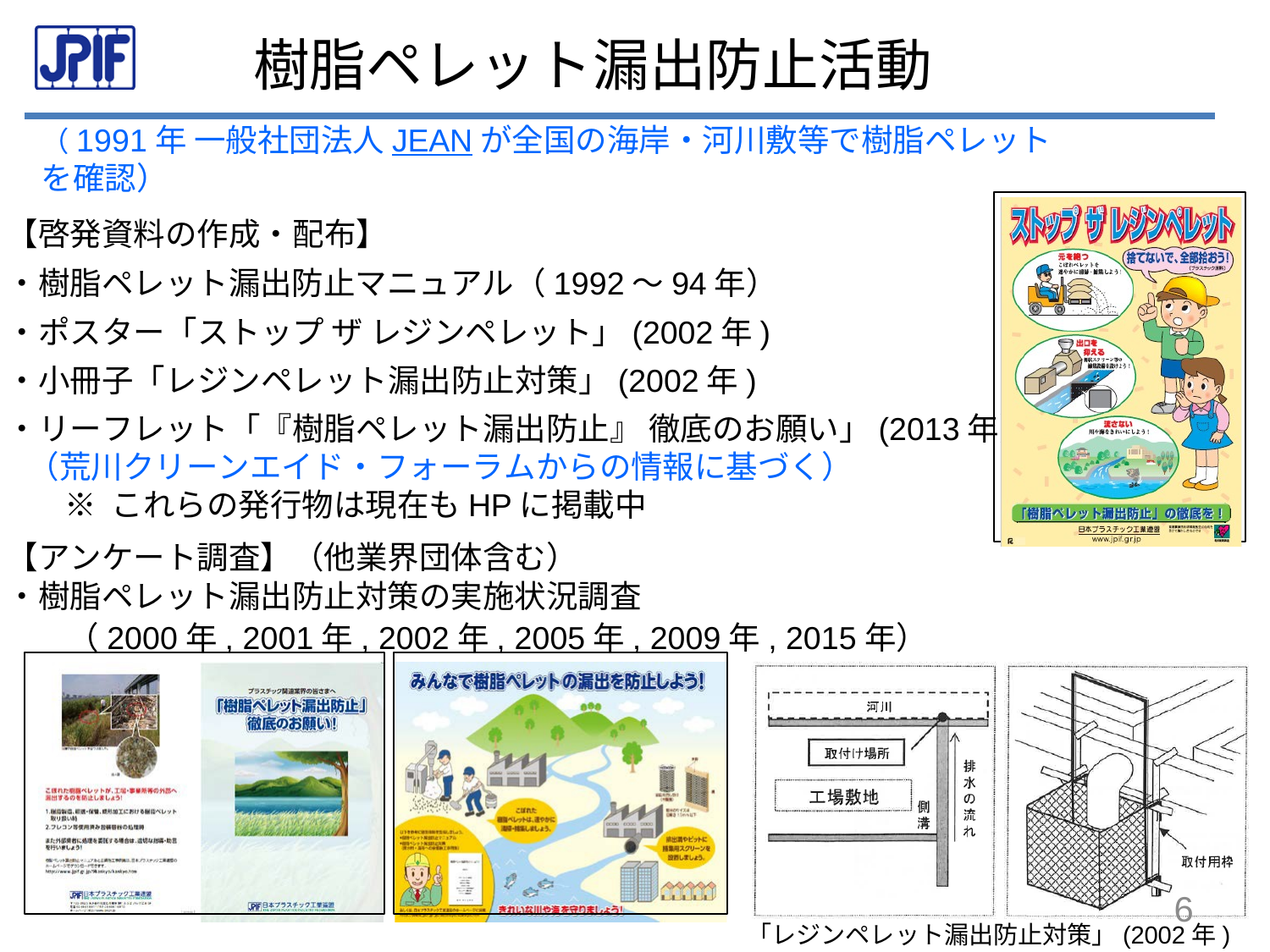

樹脂ペレット漏出防止活動
（1991年 一般社団法人JEANが全国の海岸・河川敷等で樹脂ペレットを確認）
【啓発資料の作成・配布】
・樹脂ペレット漏出防止マニュアル（1992～94年）
・ポスター「ストップ ザ レジンペレット」(2002年)
・小冊子「レジンペレット漏出防止対策」(2002年)
・リーフレット「『樹脂ペレット漏出防止』 徹底のお願い」(2013年）
（荒川クリーンエイド・フォーラムからの情報に基づく）
※ これらの発行物は現在もHPに掲載中
【アンケート調査】（他業界団体含む）
・樹脂ペレット漏出防止対策の実施状況調査
（2000年, 2001年, 2002年, 2005年, 2009年, 2015年）

6
「レジンペレット漏出防止対策」(2002年)より